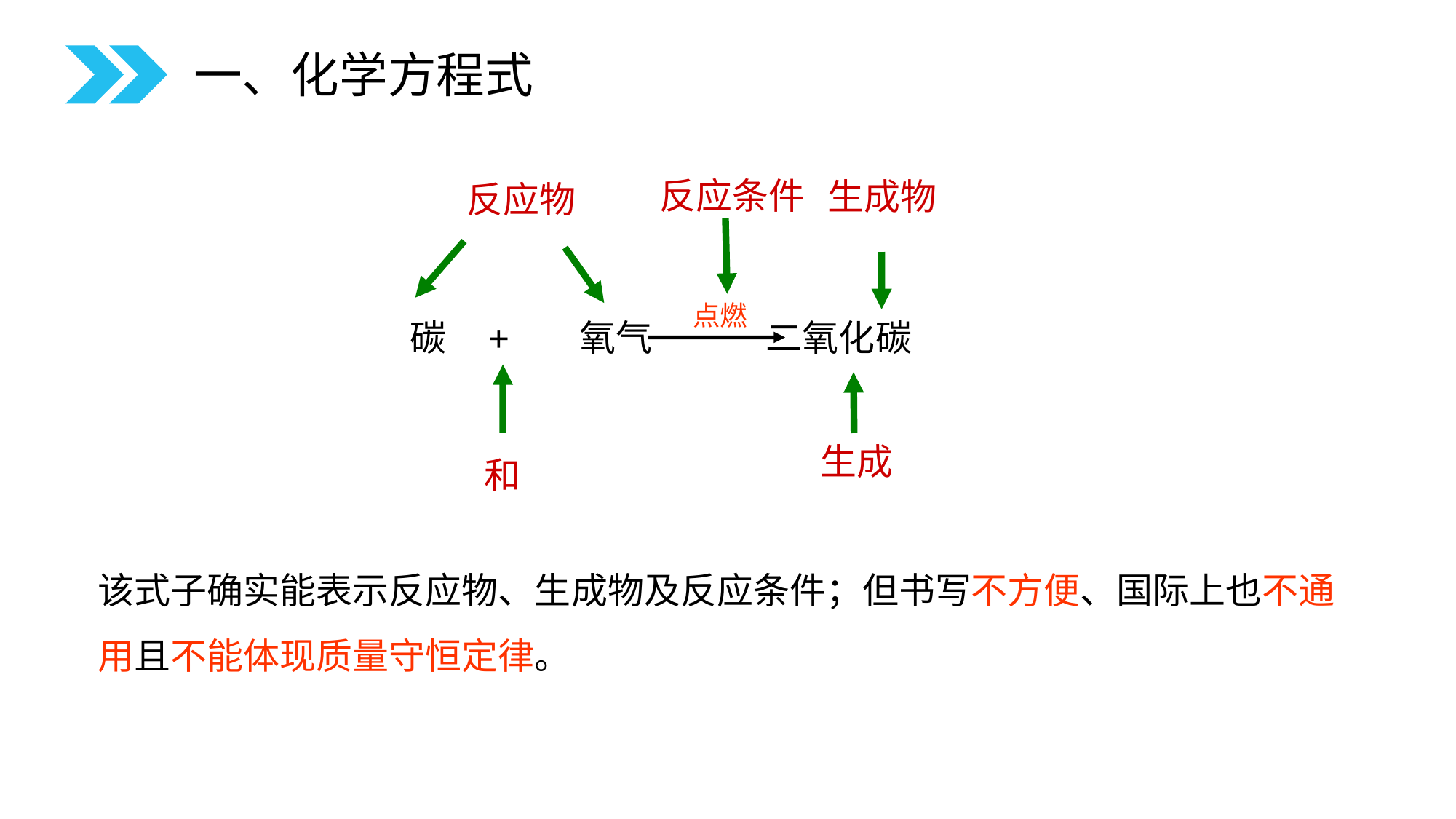

一、化学方程式
反应条件
生成物
反应物

生成
和
点燃
碳    +      氧气              二氧化碳

该式子确实能表示反应物、生成物及反应条件；但书写不方便、国际上也不通用且不能体现质量守恒定律。